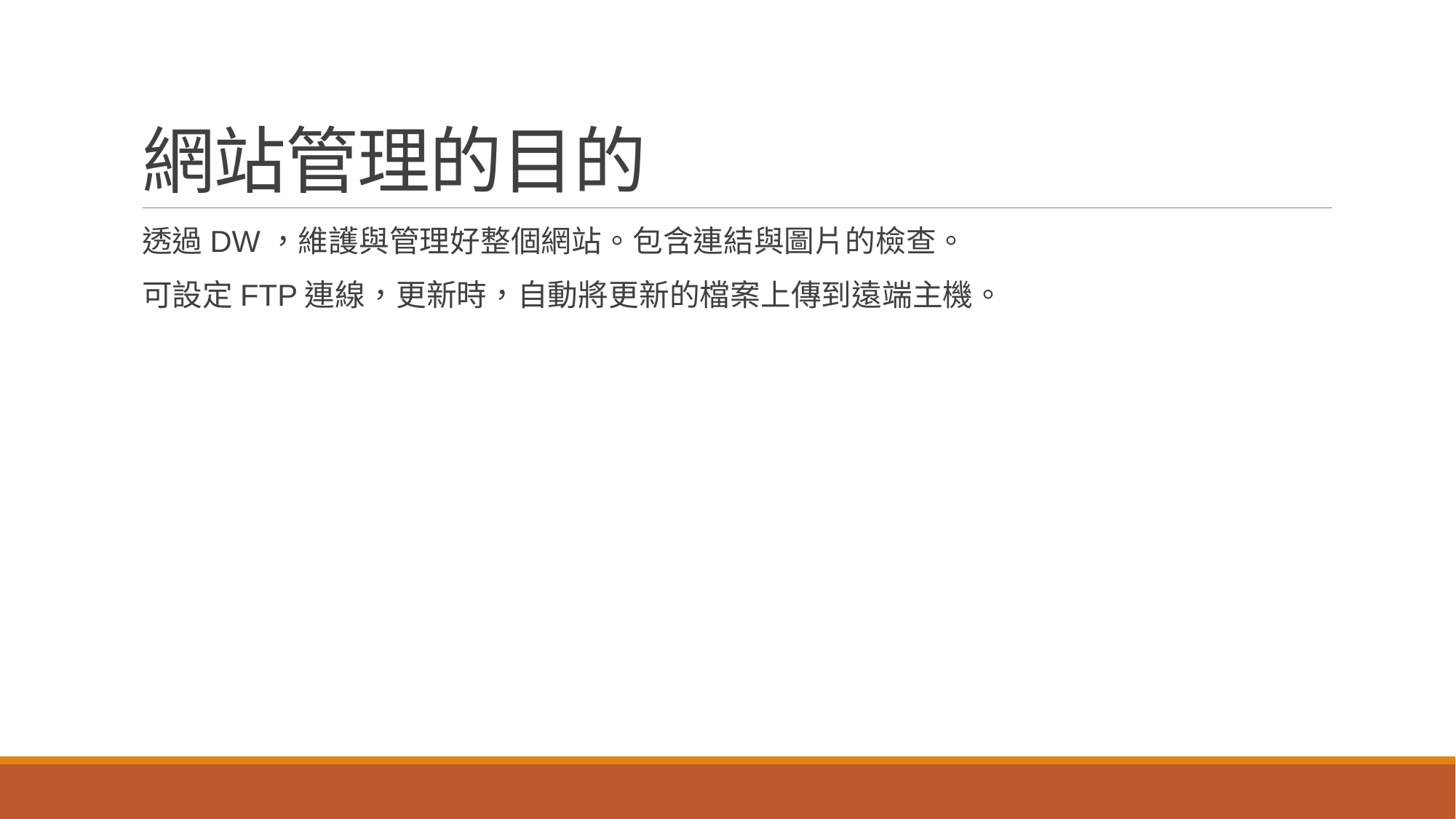

# 網站管理的目的
透過DW，維護與管理好整個網站。包含連結與圖片的檢查。
可設定FTP連線，更新時，自動將更新的檔案上傳到遠端主機。